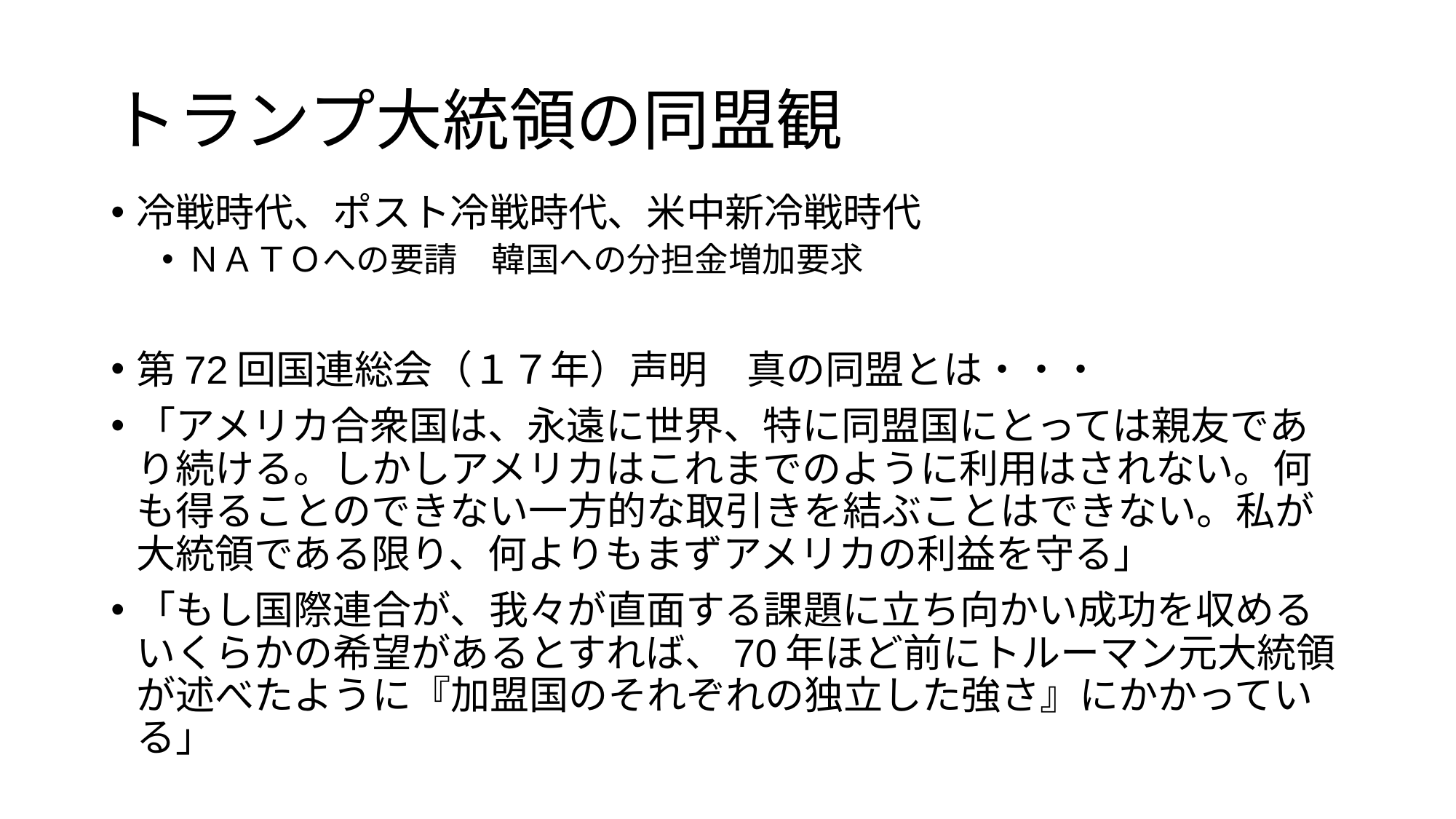

# トランプ大統領の同盟観
冷戦時代、ポスト冷戦時代、米中新冷戦時代
ＮＡＴＯへの要請　韓国への分担金増加要求

第72回国連総会（１７年）声明　真の同盟とは・・・
「アメリカ合衆国は、永遠に世界、特に同盟国にとっては親友であり続ける。しかしアメリカはこれまでのように利用はされない。何も得ることのできない一方的な取引きを結ぶことはできない。私が大統領である限り、何よりもまずアメリカの利益を守る」
「もし国際連合が、我々が直面する課題に立ち向かい成功を収めるいくらかの希望があるとすれば、70年ほど前にトルーマン元大統領が述べたように『加盟国のそれぞれの独立した強さ』にかかっている」